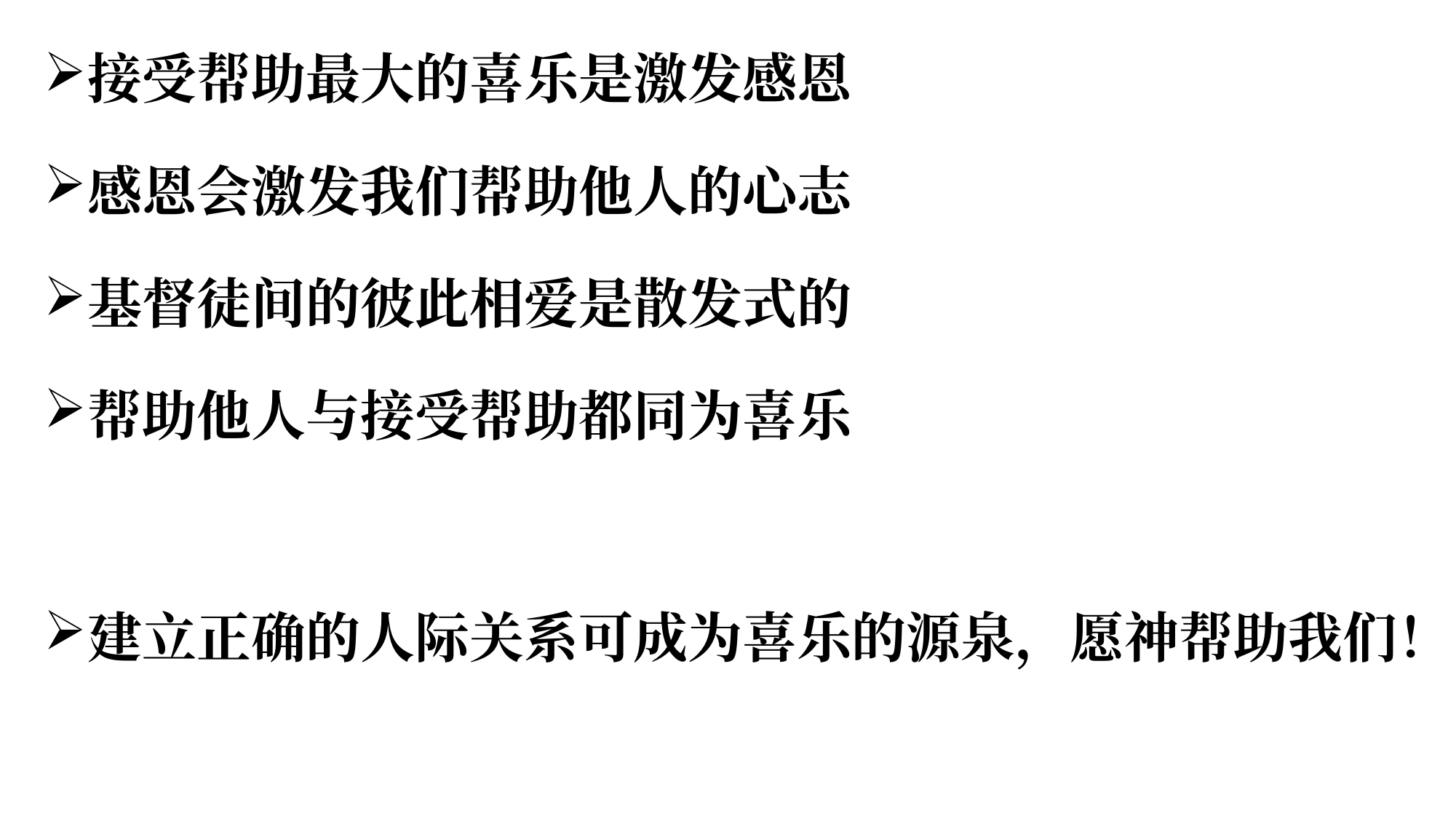

接受帮助最大的喜乐是激发感恩

感恩会激发我们帮助他人的心志

基督徒间的彼此相爱是散发式的

帮助他人与接受帮助都同为喜乐

建立正确的人际关系可成为喜乐的源泉，愿神帮助我们！